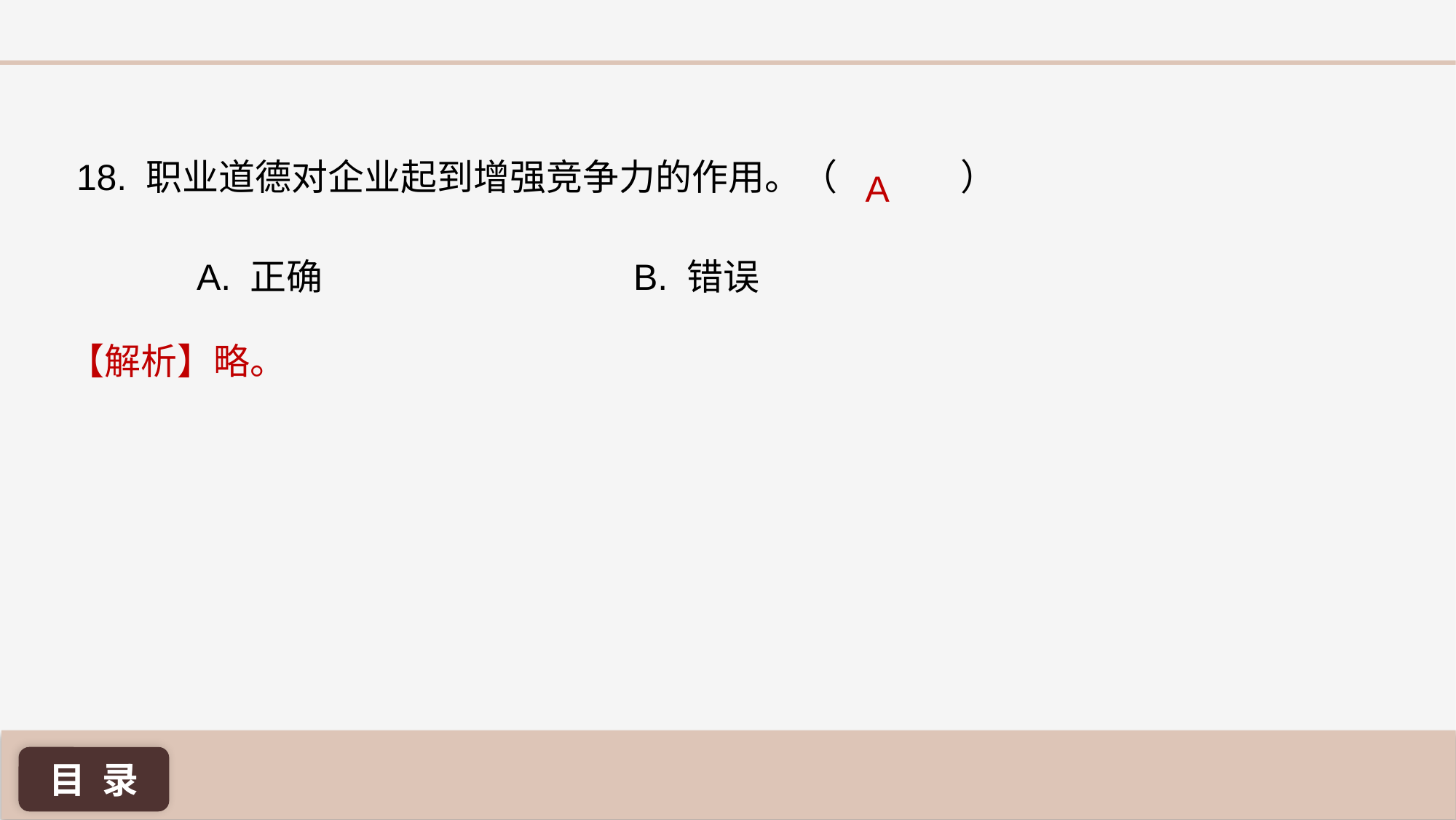

18. 职业道德对企业起到增强竞争力的作用。（ 	        ）
A
A. 正确 			B. 错误
【解析】略。